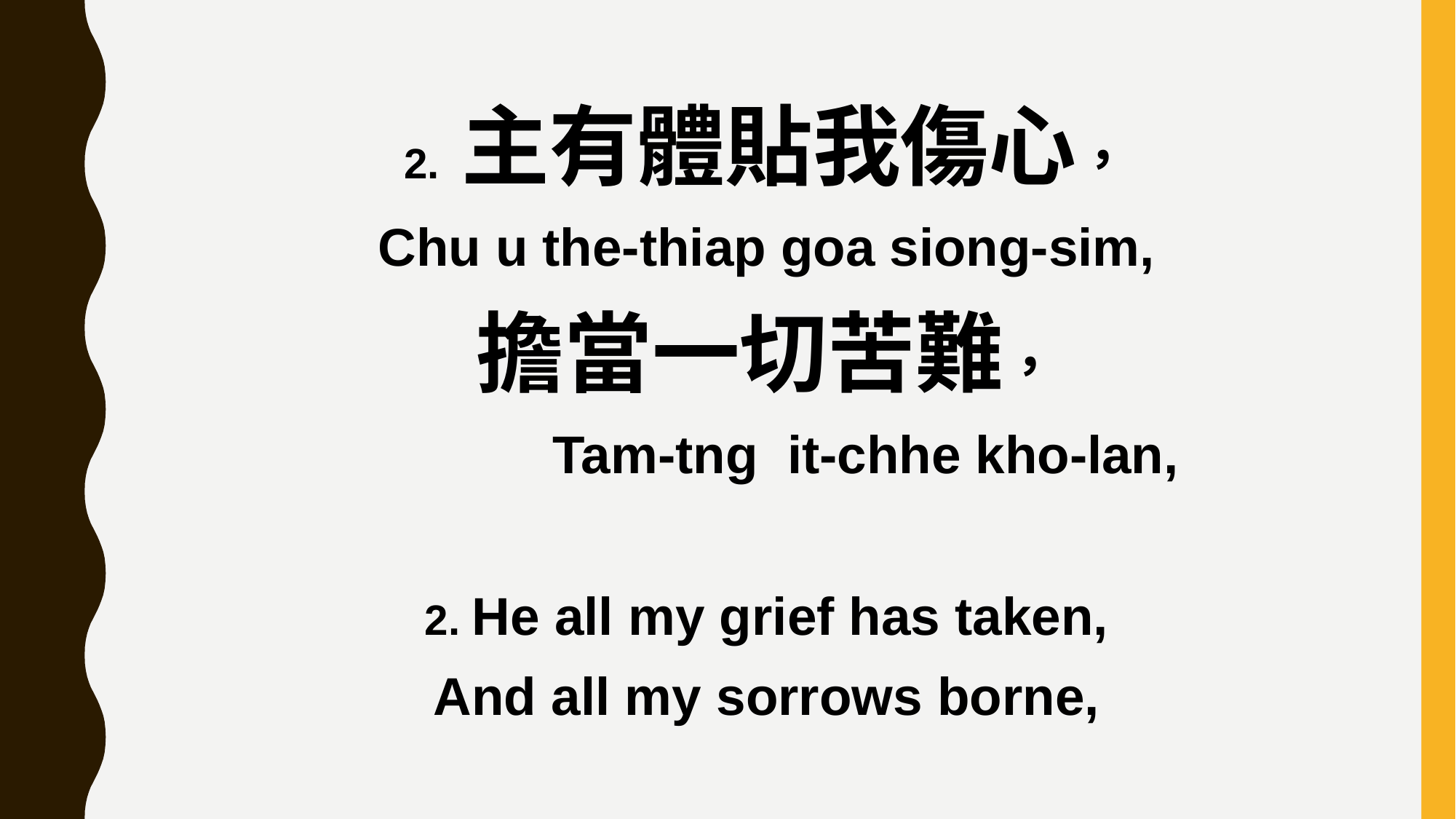

2. 主有體貼我傷心，
Chu u the-thiap goa siong-sim,
擔當一切苦難，
                             Tam-tng  it-chhe kho-lan,

2. He all my grief has taken,
And all my sorrows borne,